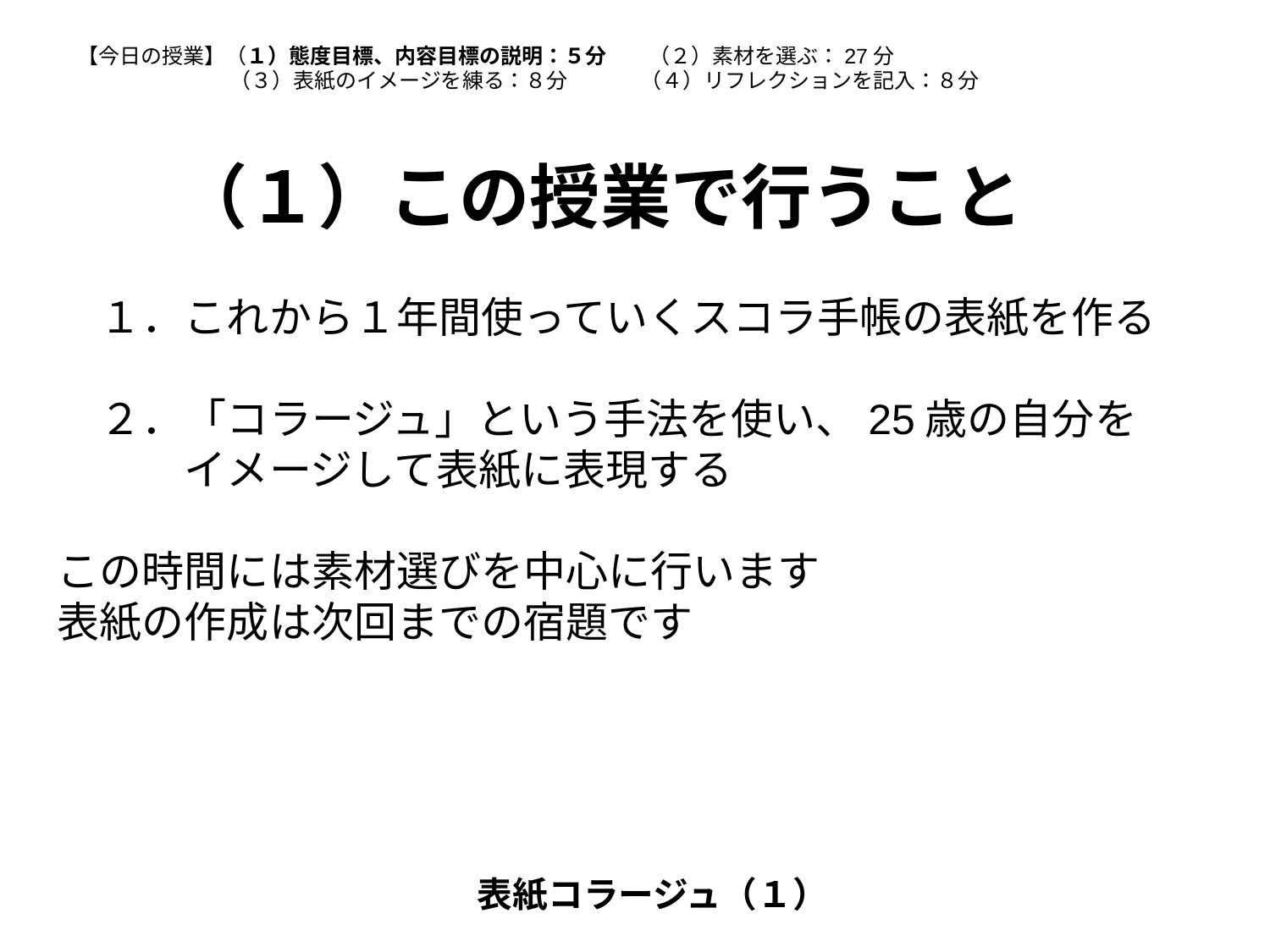

【今日の授業】（１）態度目標、内容目標の説明：５分　　（２）素材を選ぶ：27分
　　　　　　　 （３）表紙のイメージを練る：８分　　  　（４）リフレクションを記入：８分
（１）この授業で行うこと
　１．これから１年間使っていくスコラ手帳の表紙を作る

　２．「コラージュ」という手法を使い、25歳の自分を
　　　イメージして表紙に表現する

この時間には素材選びを中心に行います
表紙の作成は次回までの宿題です
表紙コラージュ（１）